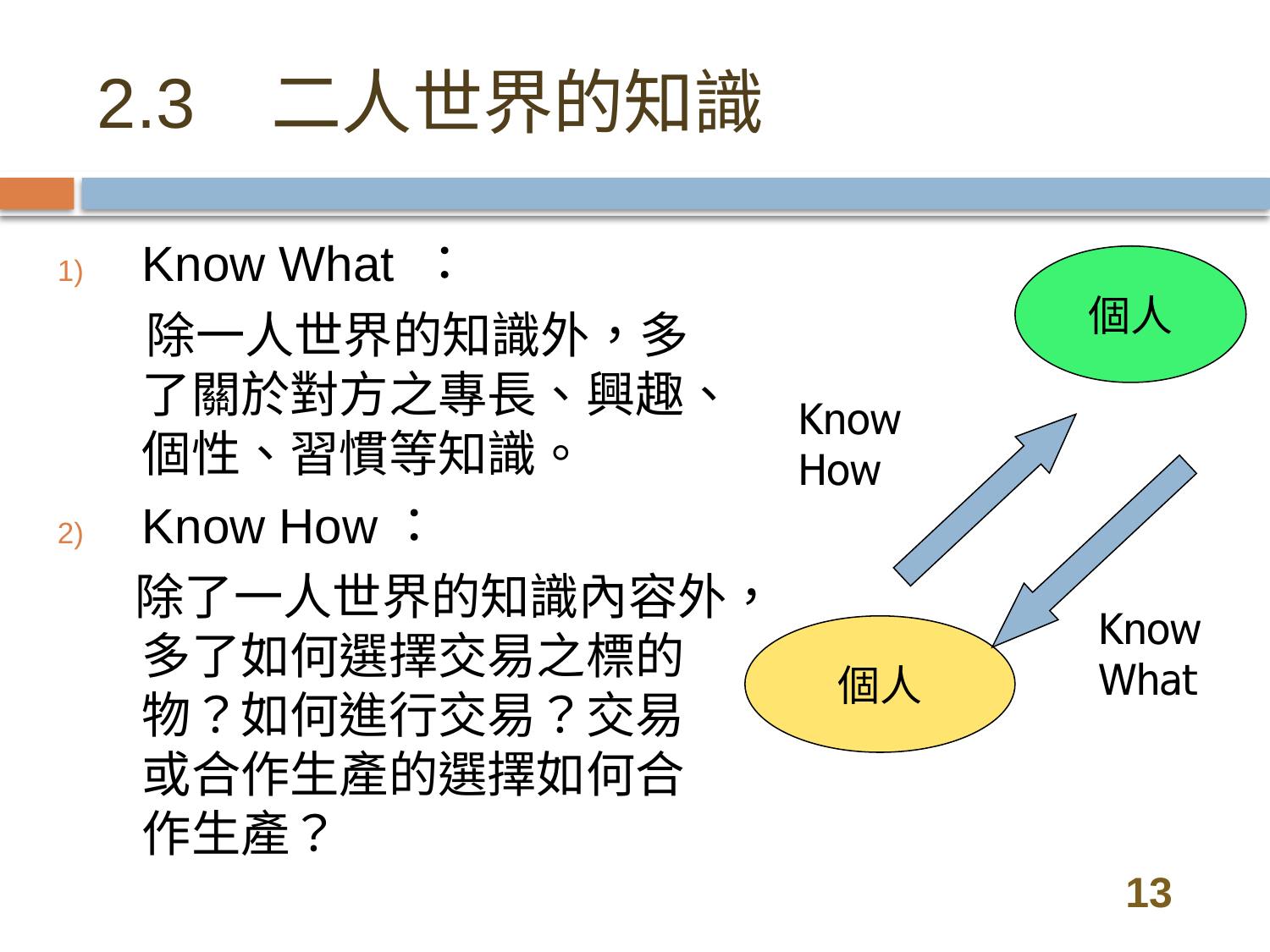

# 2.3   二人世界的知識
Know What ：
       除一人世界的知識外，多了關於對方之專長、興趣、個性、習慣等知識。
Know How：
      除了一人世界的知識內容外，多了如何選擇交易之標的物？如何進行交易？交易或合作生產的選擇如何合作生產？
個人
Know
How

Know
What
個人
13